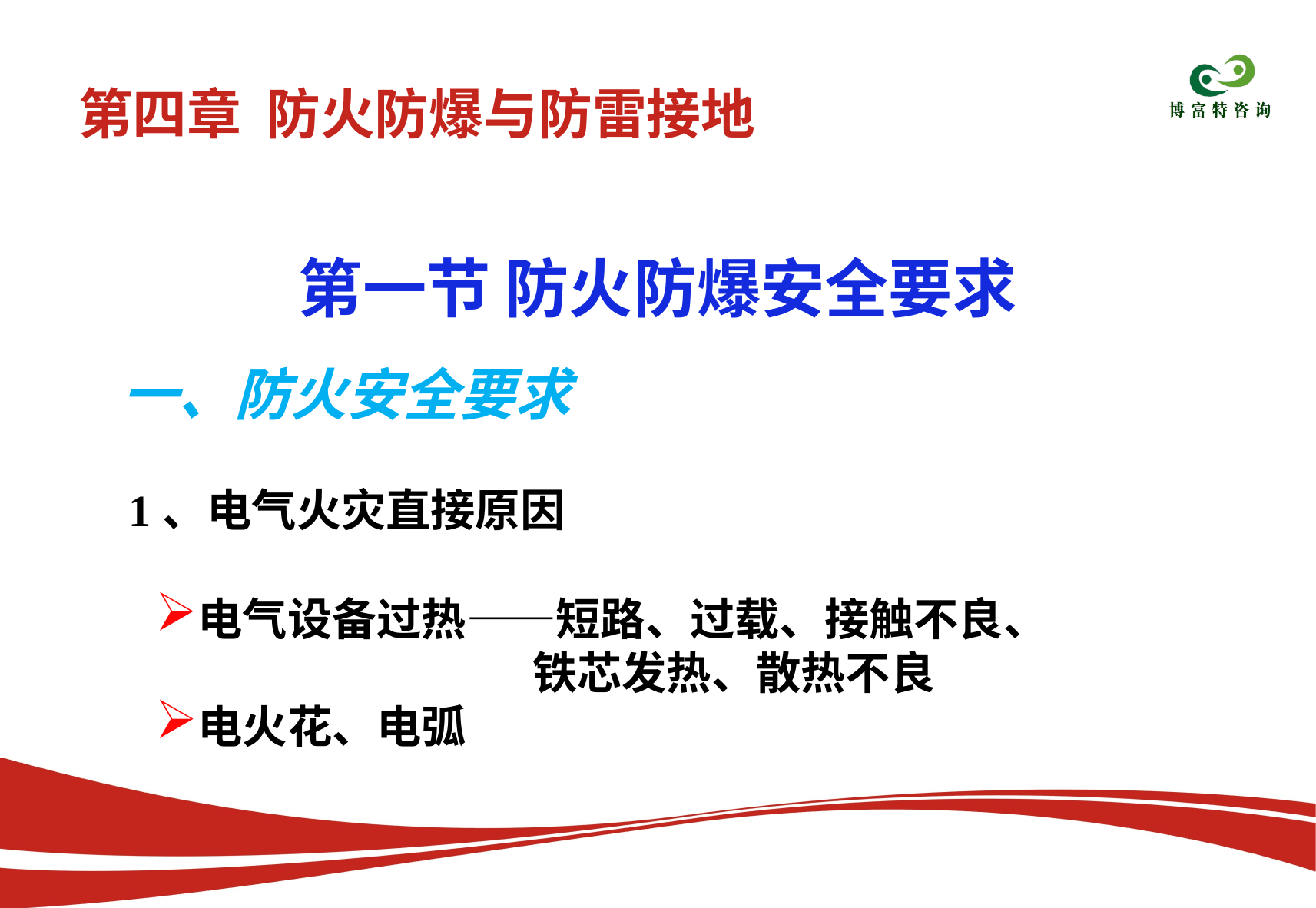

38
# 第四章  防火防爆与防雷接地
第一节 防火防爆安全要求
一、防火安全要求
1、电气火灾直接原因
电气设备过热——短路、过载、接触不良、
                                    铁芯发热、散热不良
电火花、电弧